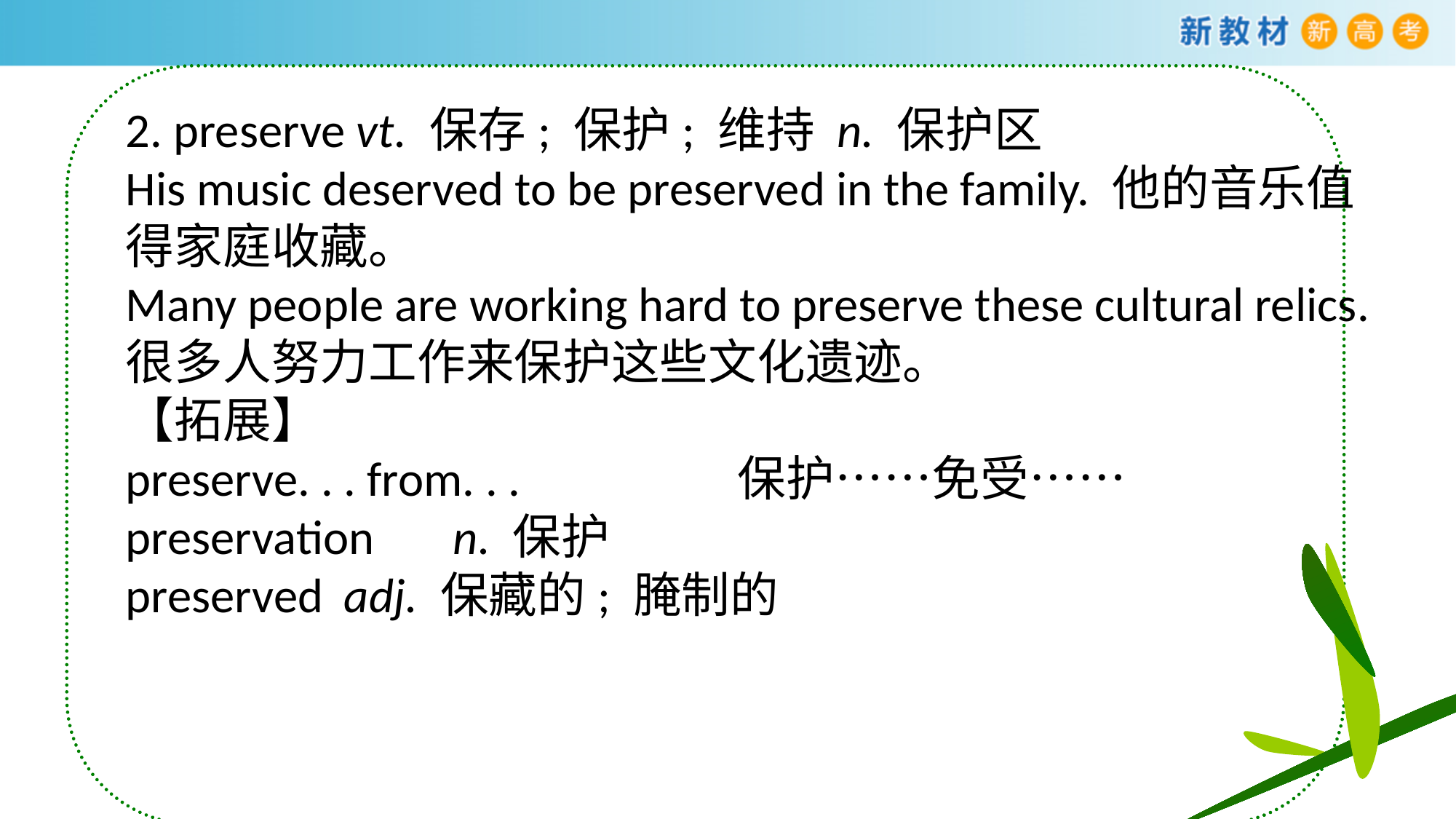

2. preserve vt. 保存; 保护; 维持 n. 保护区
His music deserved to be preserved in the family. 他的音乐值得家庭收藏。
Many people are working hard to preserve these cultural relics.
很多人努力工作来保护这些文化遗迹。
【拓展】
preserve. . . from. . . 　　　　保护……免受……
preservation	n. 保护
preserved	adj. 保藏的; 腌制的